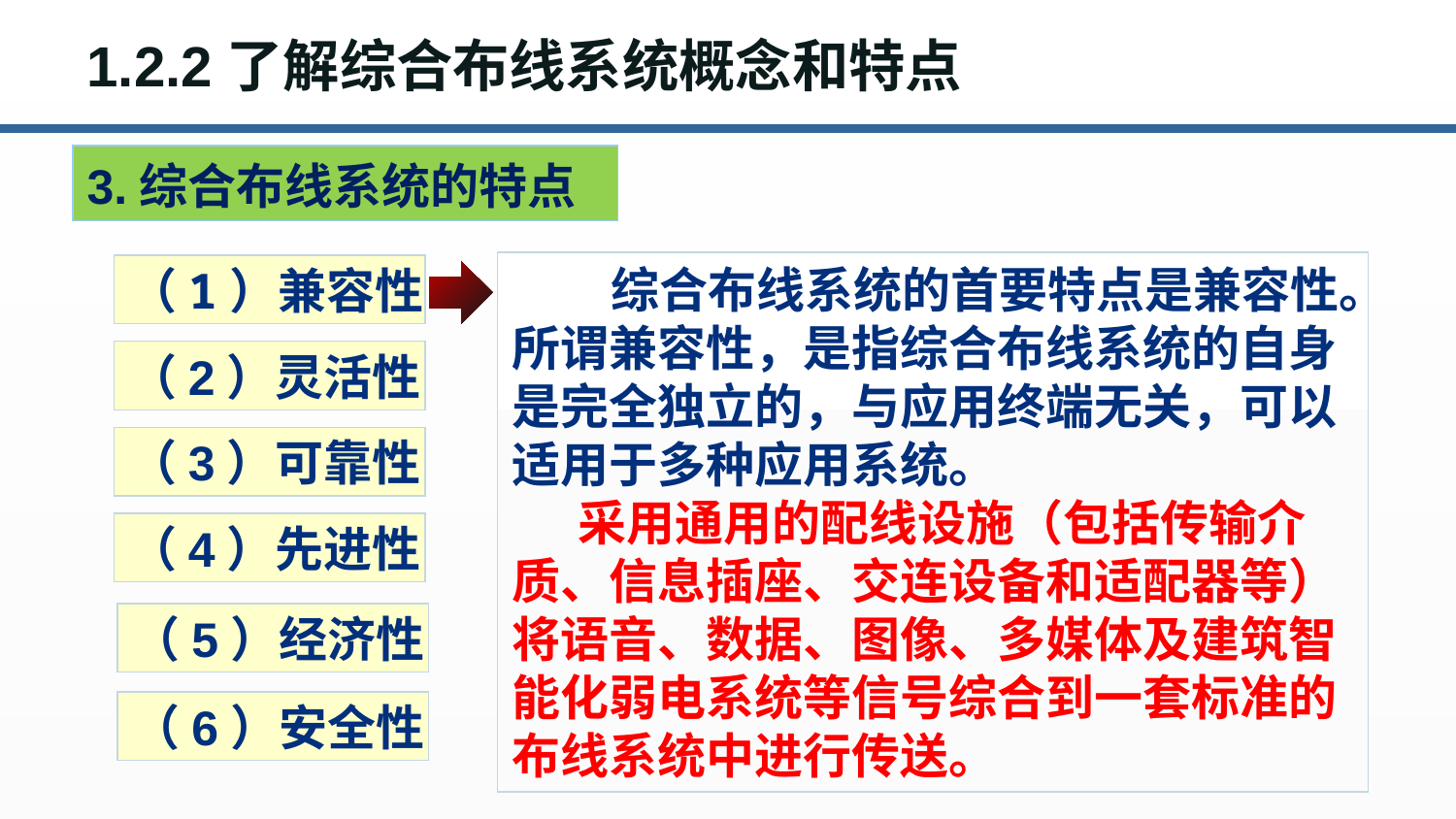

# 1.2.2了解综合布线系统概念和特点
3.综合布线系统的特点
        综合布线系统的首要特点是兼容性。所谓兼容性，是指综合布线系统的自身是完全独立的，与应用终端无关，可以适用于多种应用系统。
     采用通用的配线设施（包括传输介质、信息插座、交连设备和适配器等）将语音、数据、图像、多媒体及建筑智能化弱电系统等信号综合到一套标准的布线系统中进行传送。
（1）兼容性

（2）灵活性
（3）可靠性
（4）先进性
（5）经济性
（6）安全性